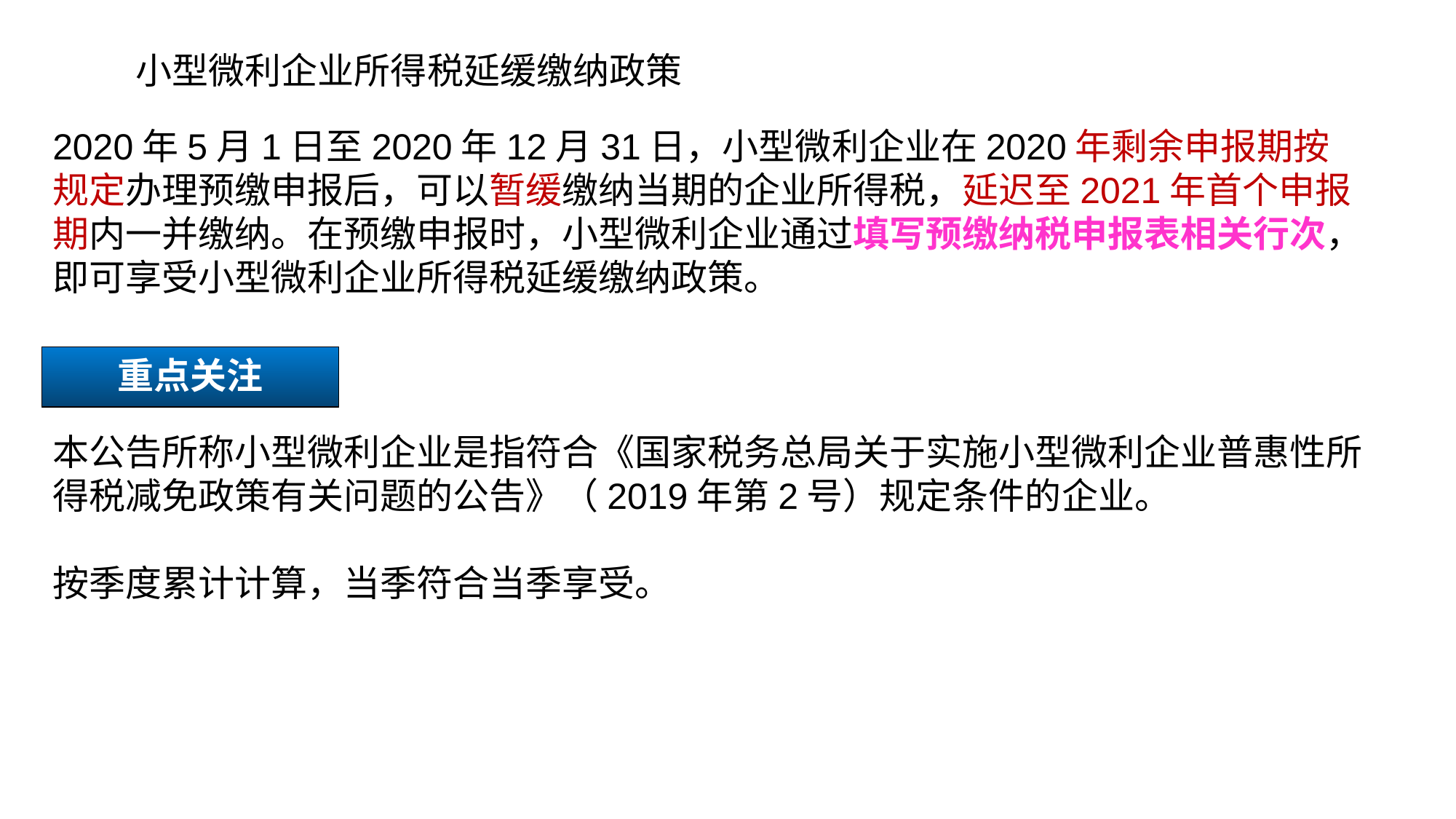

小型微利企业所得税延缓缴纳政策
2020年5月1日至2020年12月31日，小型微利企业在2020年剩余申报期按规定办理预缴申报后，可以暂缓缴纳当期的企业所得税，延迟至2021年首个申报期内一并缴纳。在预缴申报时，小型微利企业通过填写预缴纳税申报表相关行次，即可享受小型微利企业所得税延缓缴纳政策。

本公告所称小型微利企业是指符合《国家税务总局关于实施小型微利企业普惠性所得税减免政策有关问题的公告》（2019年第2号）规定条件的企业。

按季度累计计算，当季符合当季享受。

重点关注